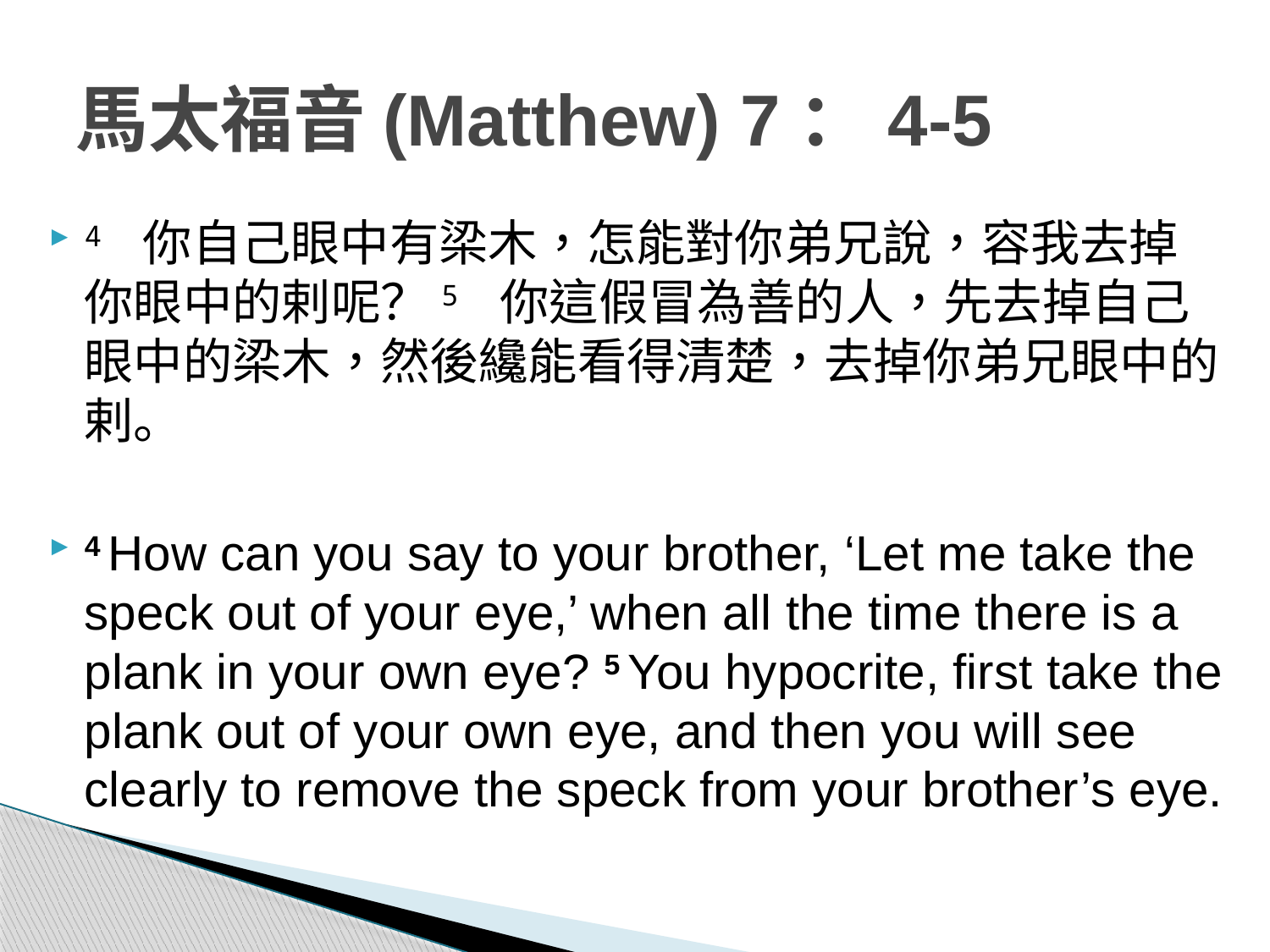

# 馬太福音(Matthew) 7：4-5
4 你自己眼中有梁木，怎能對你弟兄說，容我去掉你眼中的剌呢？5 你這假冒為善的人，先去掉自己眼中的梁木，然後纔能看得清楚，去掉你弟兄眼中的剌。

4 How can you say to your brother, ‘Let me take the speck out of your eye,’ when all the time there is a plank in your own eye? 5 You hypocrite, first take the plank out of your own eye, and then you will see clearly to remove the speck from your brother’s eye.